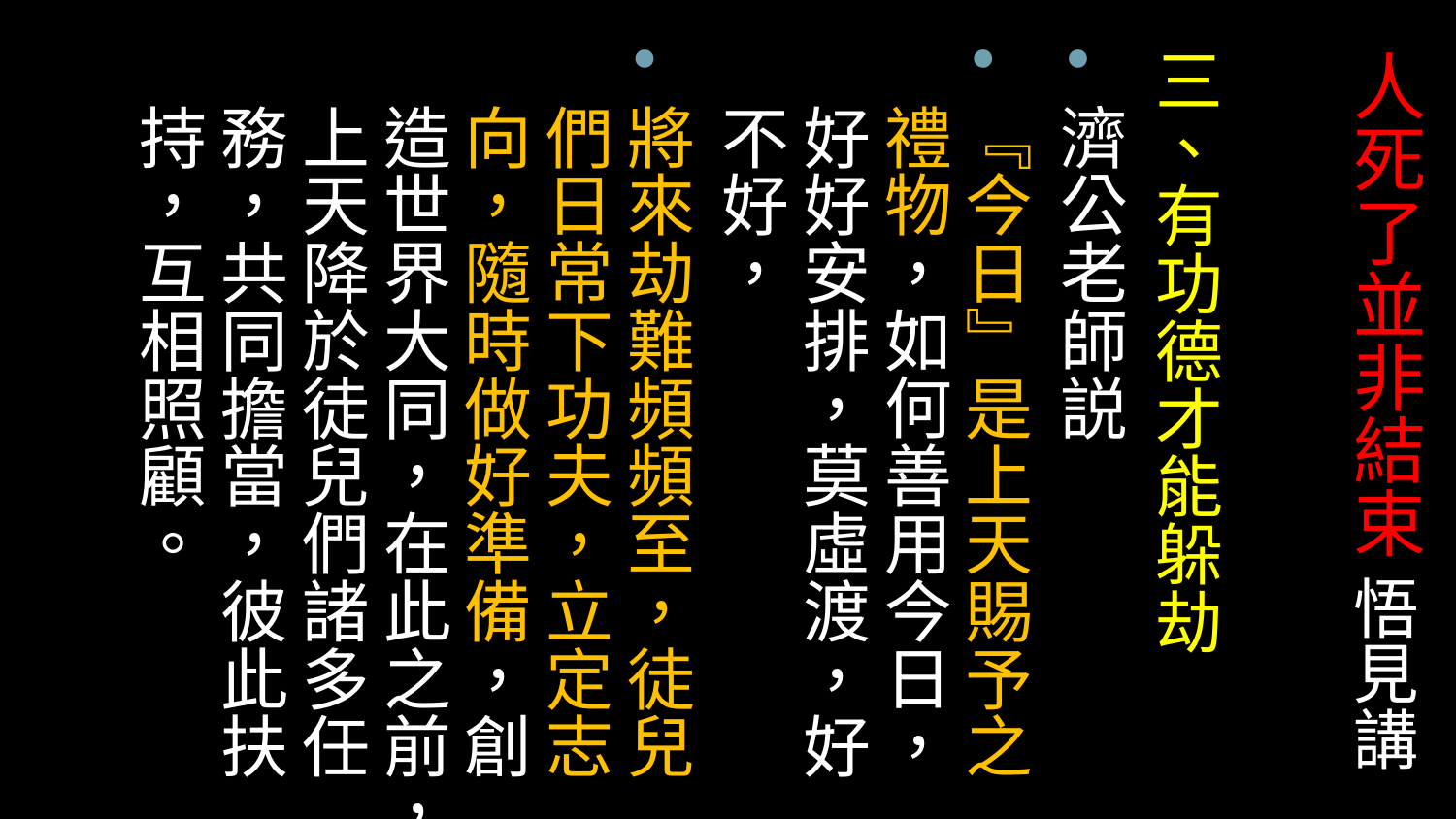

三、有功德才能躲劫
濟公老師説
『今日』是上天賜予之禮物，如何善用今日，好好安排，莫虛渡，好不好，
將來劫難頻頻至，徒兒們日常下功夫，立定志向，隨時做好準備，創造世界大同，在此之前，上天降於徒兒們諸多任務，共同擔當，彼此扶持，互相照顧。

# 人死了並非結束 悟見講